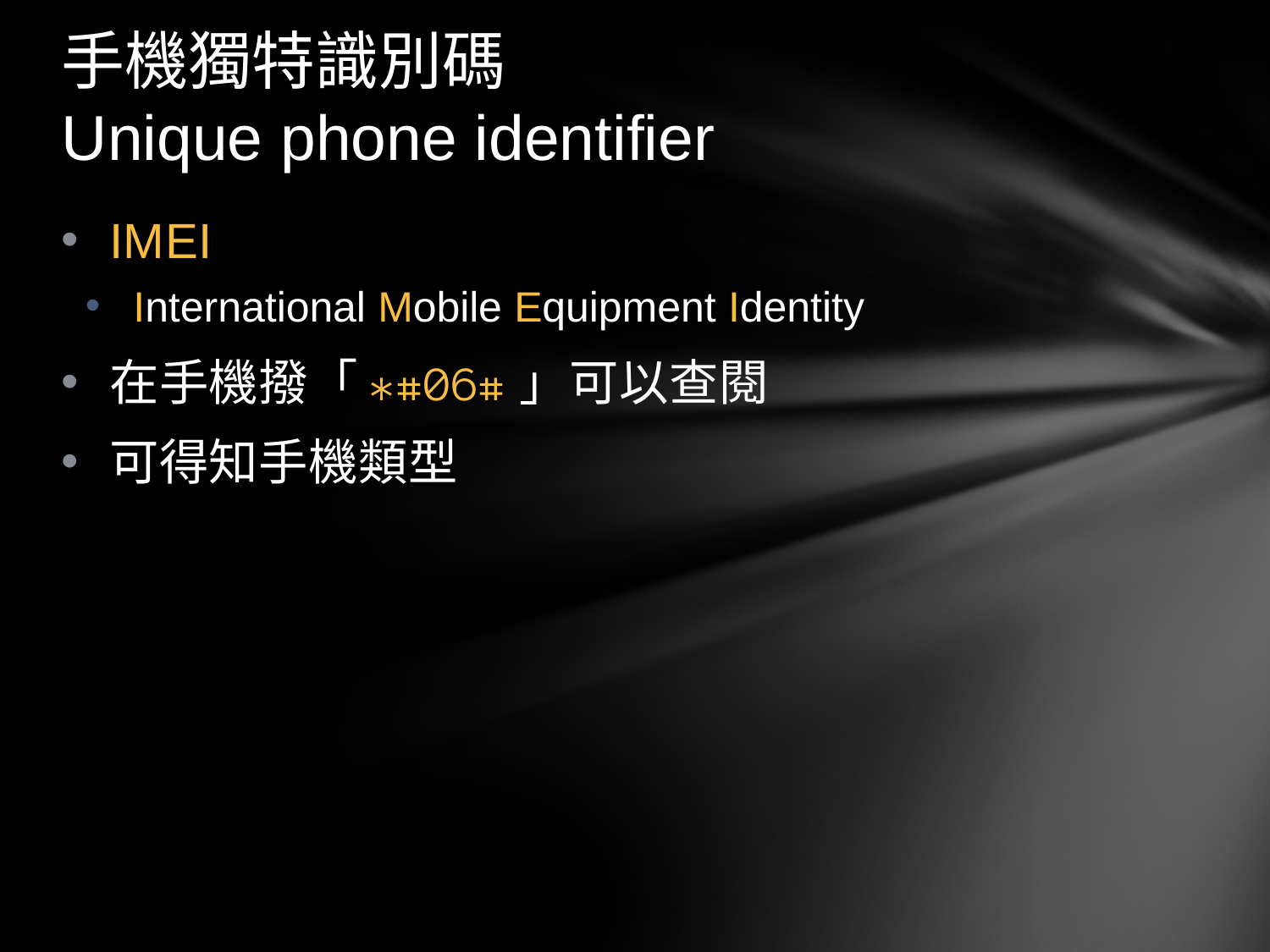

# 手機獨特識別碼 Unique phone identifier
IMEI
International Mobile Equipment Identity
在手機撥「*#06#」可以查閱
可得知手機類型